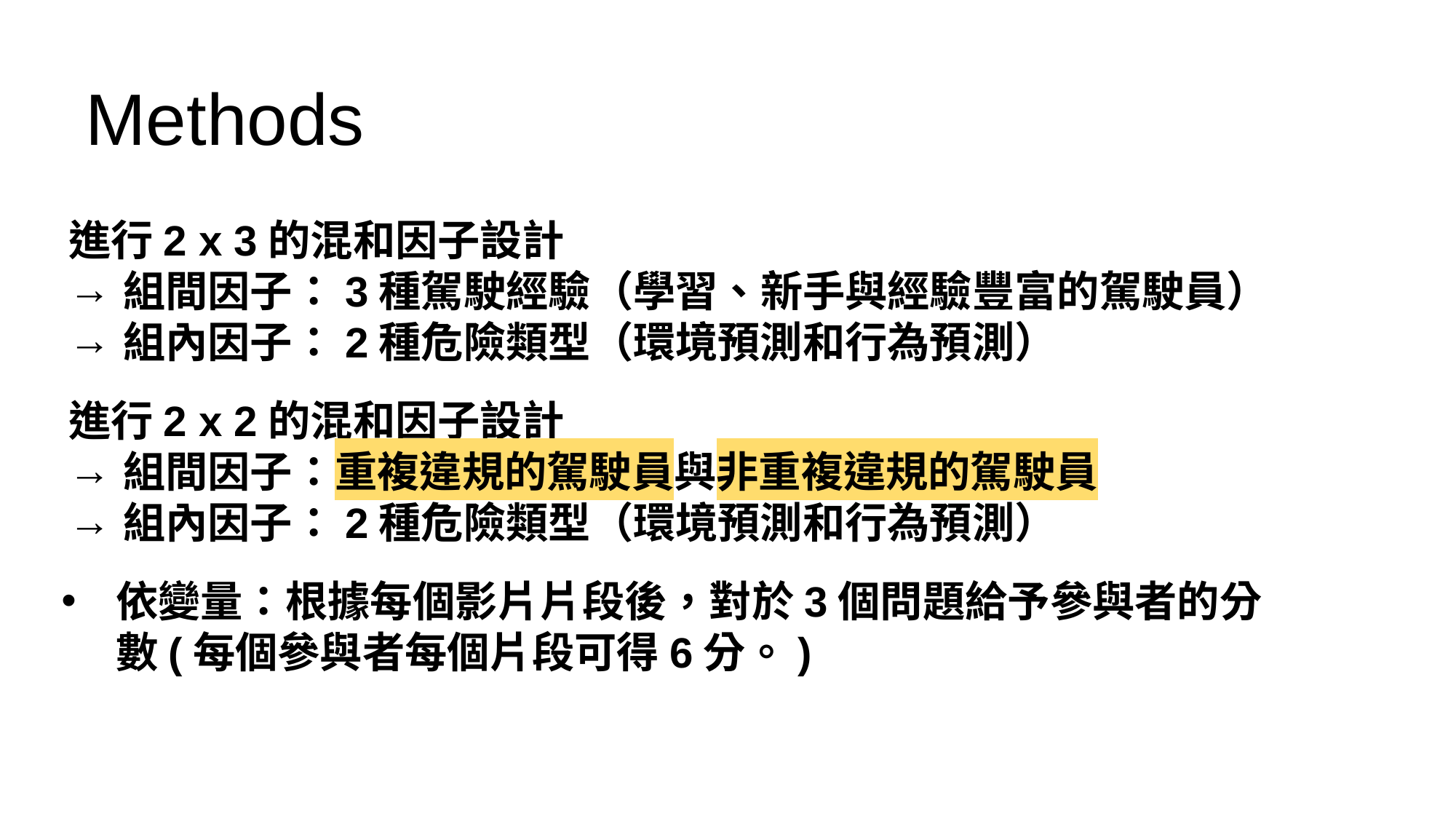

Methods
進行2 x 3的混和因子設計
組間因子：3種駕駛經驗（學習、新手與經驗豐富的駕駛員）
組內因子：2種危險類型（環境預測和行為預測）
進行2 x 2的混和因子設計
組間因子：重複違規的駕駛員與非重複違規的駕駛員
組內因子：2種危險類型（環境預測和行為預測）
依變量：根據每個影片片段後，對於3個問題給予參與者的分數(每個參與者每個片段可得6分。)